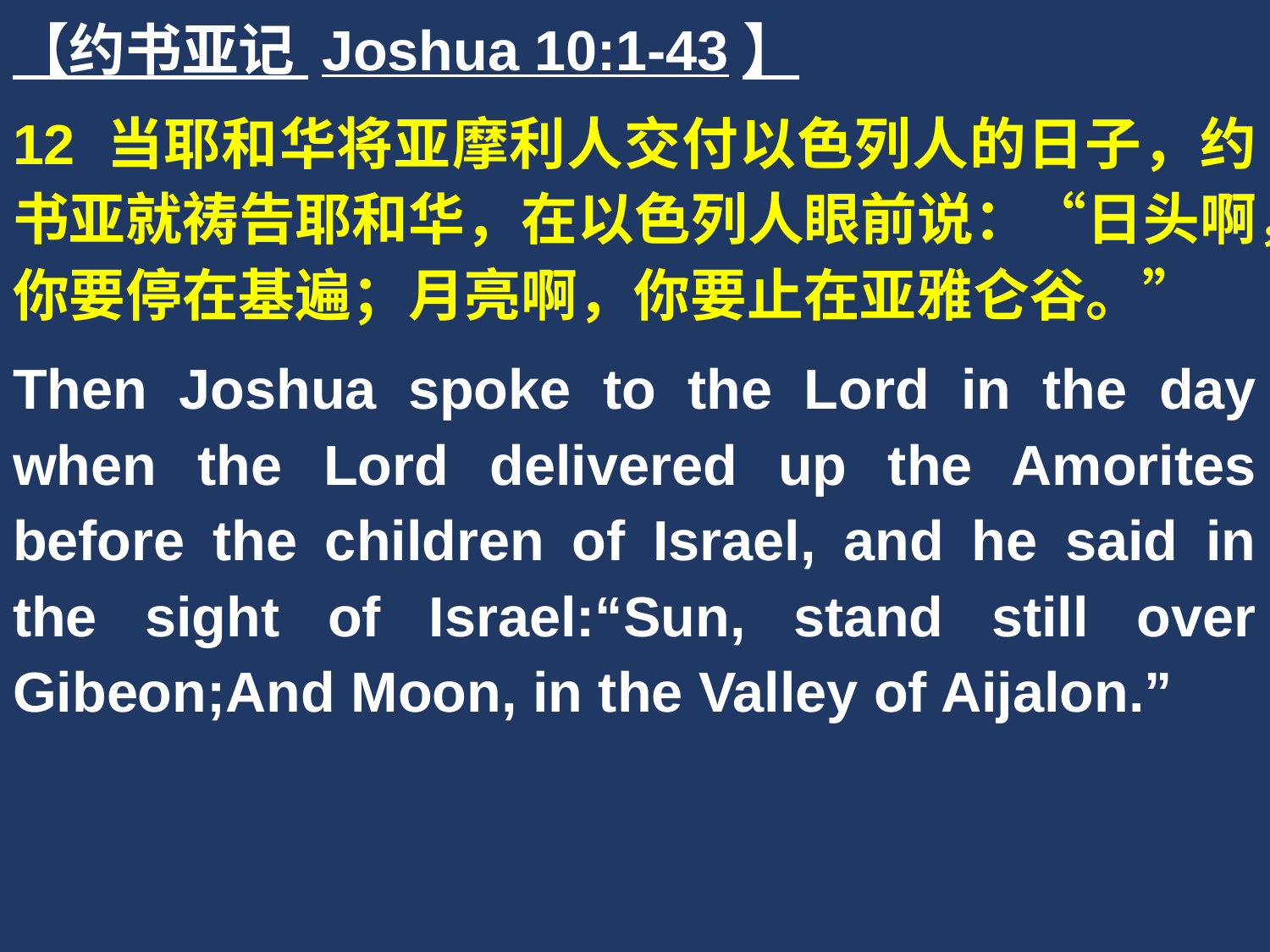

【约书亚记 Joshua 10:1-43】
12 当耶和华将亚摩利人交付以色列人的日子，约书亚就祷告耶和华，在以色列人眼前说：“日头啊，你要停在基遍；月亮啊，你要止在亚雅仑谷。”
Then Joshua spoke to the Lord in the day when the Lord delivered up the Amorites before the children of Israel, and he said in the sight of Israel:“Sun, stand still over Gibeon;And Moon, in the Valley of Aijalon.”